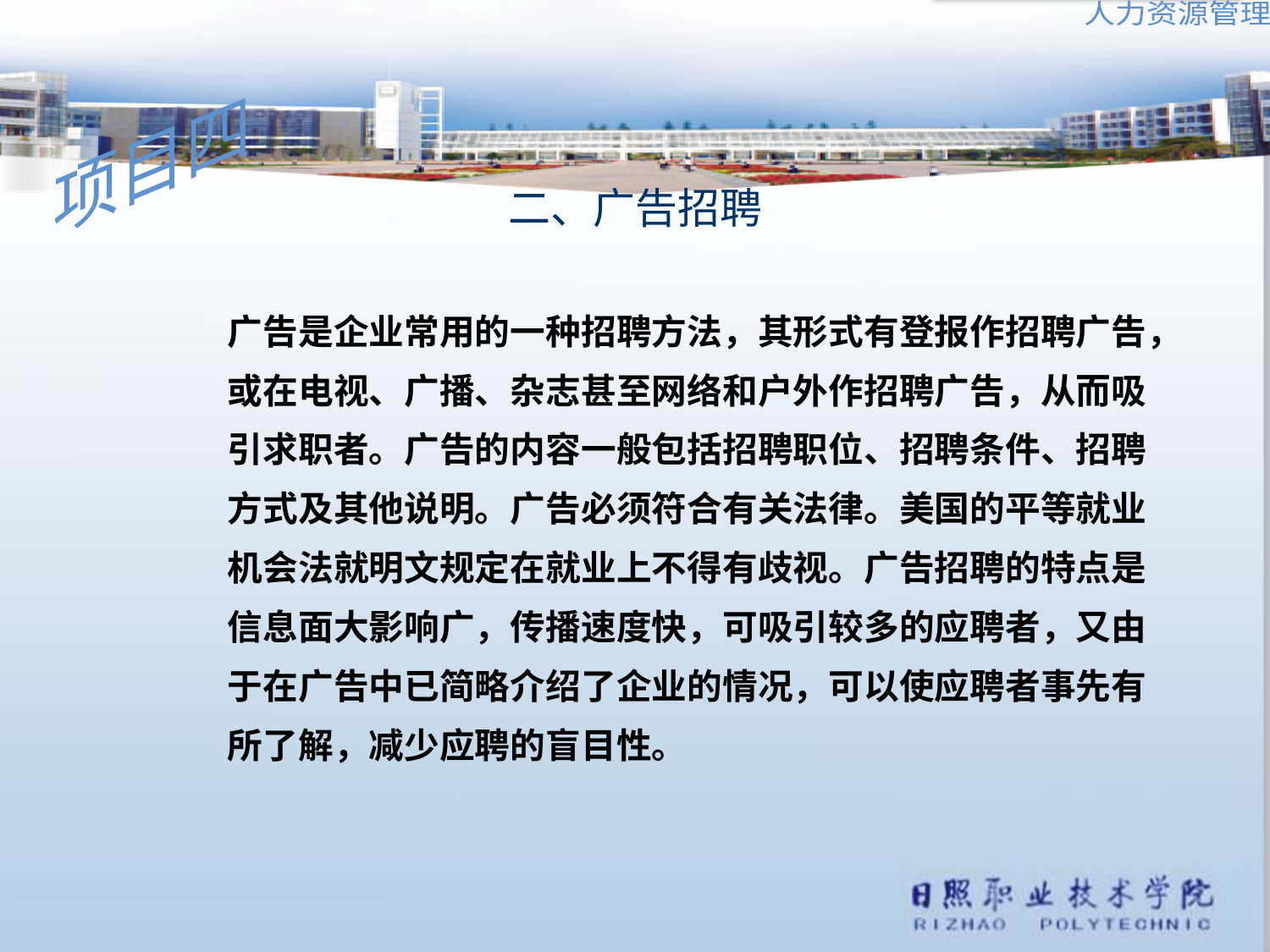

二、广告招聘

广告是企业常用的一种招聘方法，其形式有登报作招聘广告，或在电视、广播、杂志甚至网络和户外作招聘广告，从而吸引求职者。广告的内容一般包括招聘职位、招聘条件、招聘方式及其他说明。广告必须符合有关法律。美国的平等就业机会法就明文规定在就业上不得有歧视。广告招聘的特点是信息面大影响广，传播速度快，可吸引较多的应聘者，又由于在广告中已简略介绍了企业的情况，可以使应聘者事先有所了解，减少应聘的盲目性。